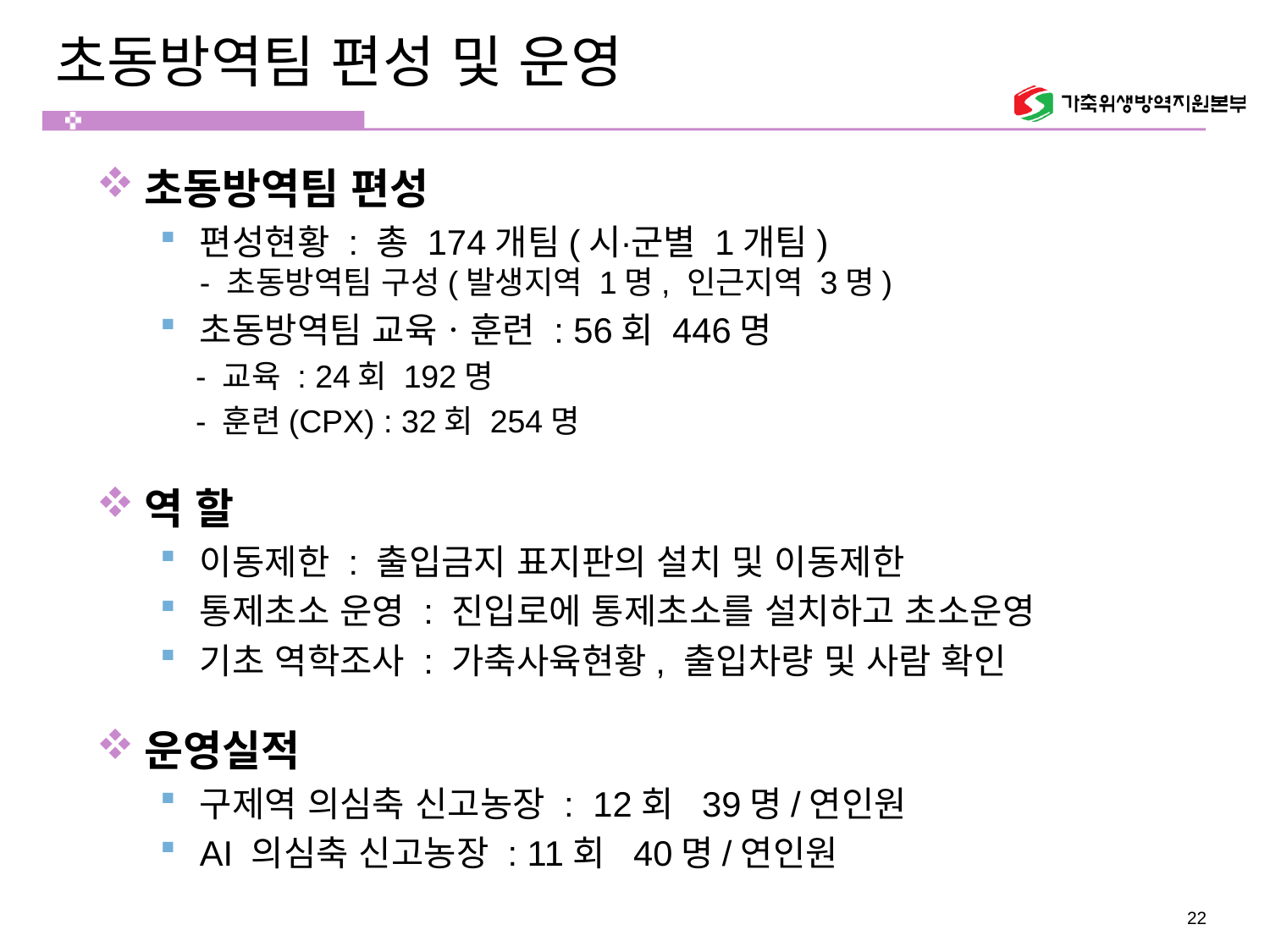

# 초동방역팀 편성 및 운영
초동방역팀 편성
편성현황 : 총 174개팀(시∙군별 1개팀)
- 초동방역팀 구성(발생지역 1명, 인근지역 3명)
초동방역팀 교육ㆍ훈련 : 56회 446명
    - 교육 : 24회 192명
    - 훈련(CPX) : 32회 254명

역 할
이동제한 : 출입금지 표지판의 설치 및 이동제한
통제초소 운영 : 진입로에 통제초소를 설치하고 초소운영
기초 역학조사 : 가축사육현황, 출입차량 및 사람 확인

운영실적
구제역 의심축 신고농장 :  12회  39명/연인원
AI 의심축 신고농장 : 11회  40명/연인원

22